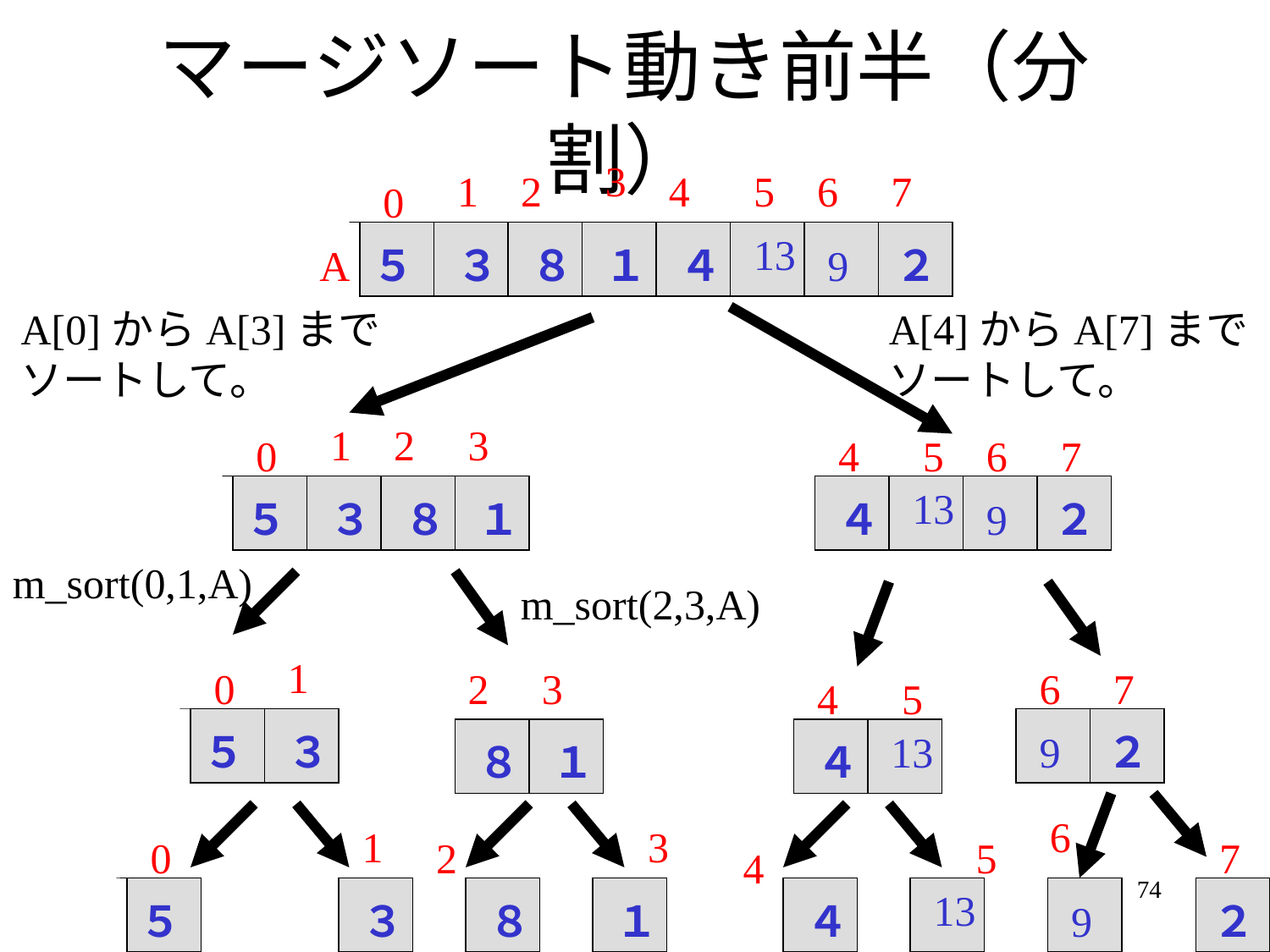

# マージソート動き前半（分割）
3
1
2
4
5
6
7
0

13

A
５
３
８
１
４
9
２
A[0]からA[3]まで
ソートして。
A[4]からA[7]まで
ソートして。

1
2
3
0
4
5
6
7

13

５
３
８
１
４
9
２
m_sort(0,1,A)

m_sort(2,3,A)

1
0
2
3
6
7
4
5

５
３

13
9
２
８
１
４

6
1
3
0
2
5
7
4
74

13

５
３
８
１
４
9
２